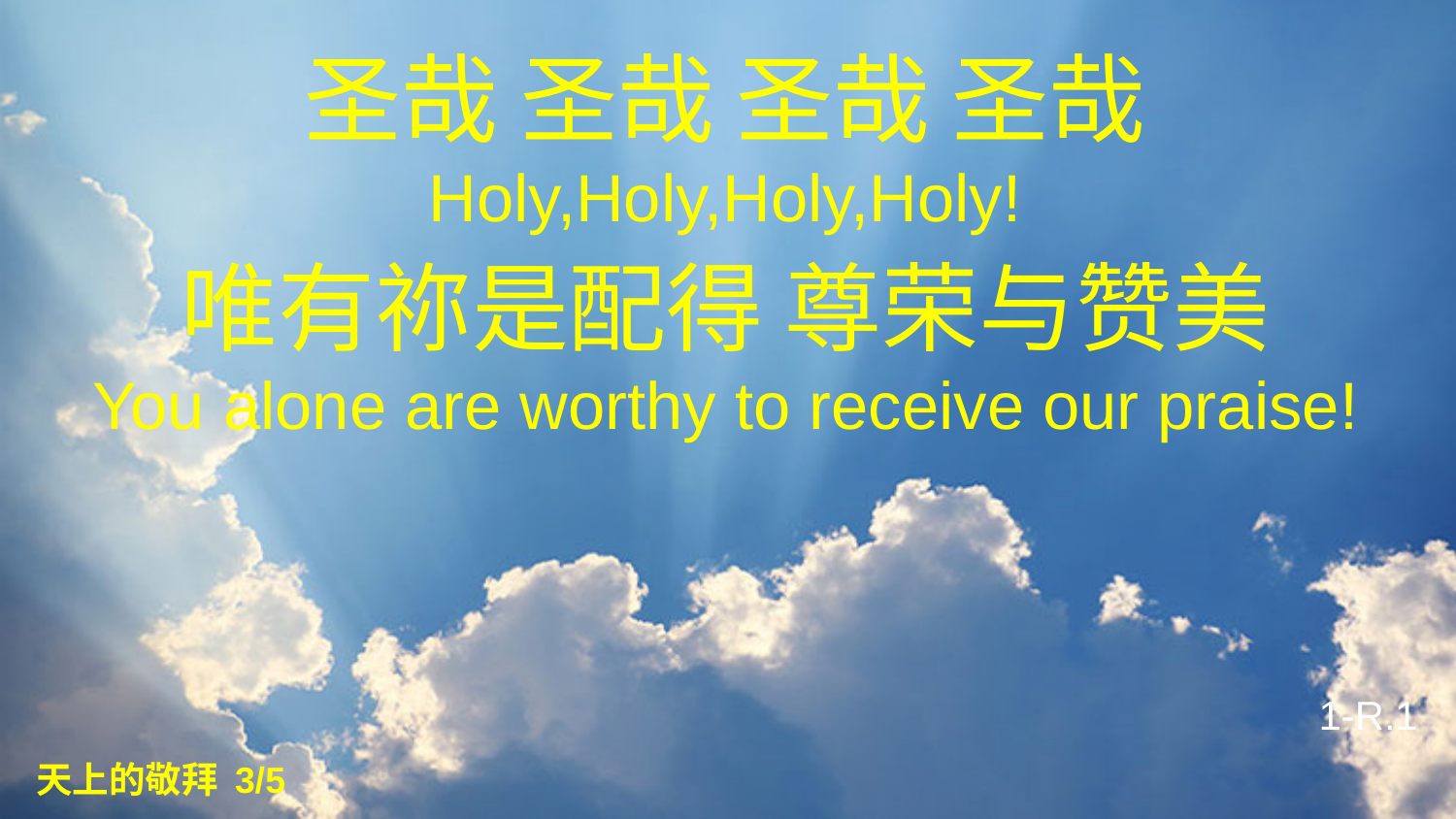

圣哉 圣哉 圣哉 圣哉
Holy,Holy,Holy,Holy!
唯有祢是配得 尊荣与赞美
You alone are worthy to receive our praise!

1-R.1

天上的敬拜 3/5